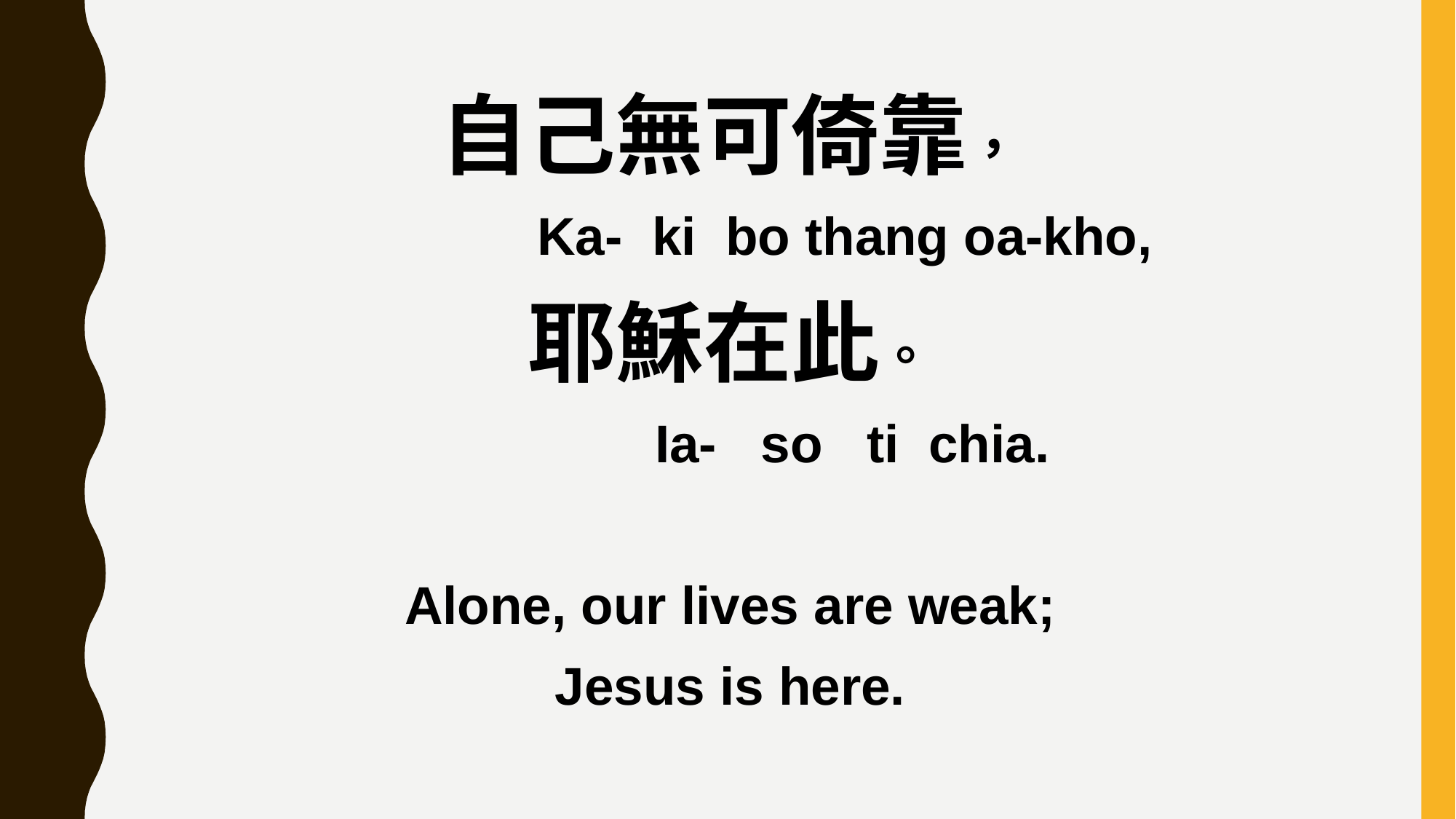

自己無可倚靠，
                       Ka-  ki  bo thang oa-kho,
耶穌在此。
                               Ia-   so   ti  chia.

Alone, our lives are weak;
Jesus is here.